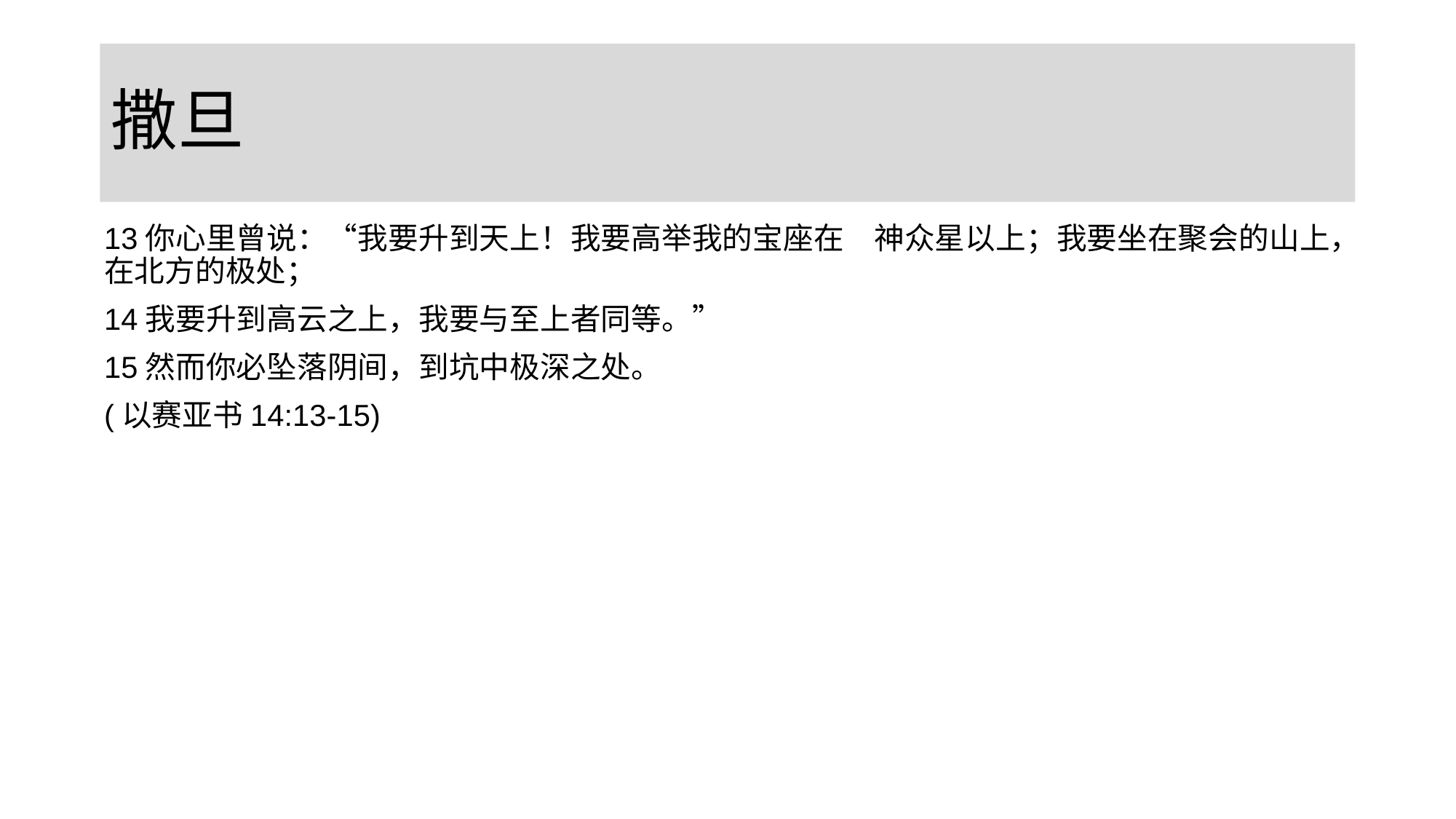

# 撒旦
13你心里曾说：“我要升到天上！我要高举我的宝座在　神众星以上；我要坐在聚会的山上，在北方的极处；
14我要升到高云之上，我要与至上者同等。”
15然而你必坠落阴间，到坑中极深之处。
(以赛亚书14:13-15)